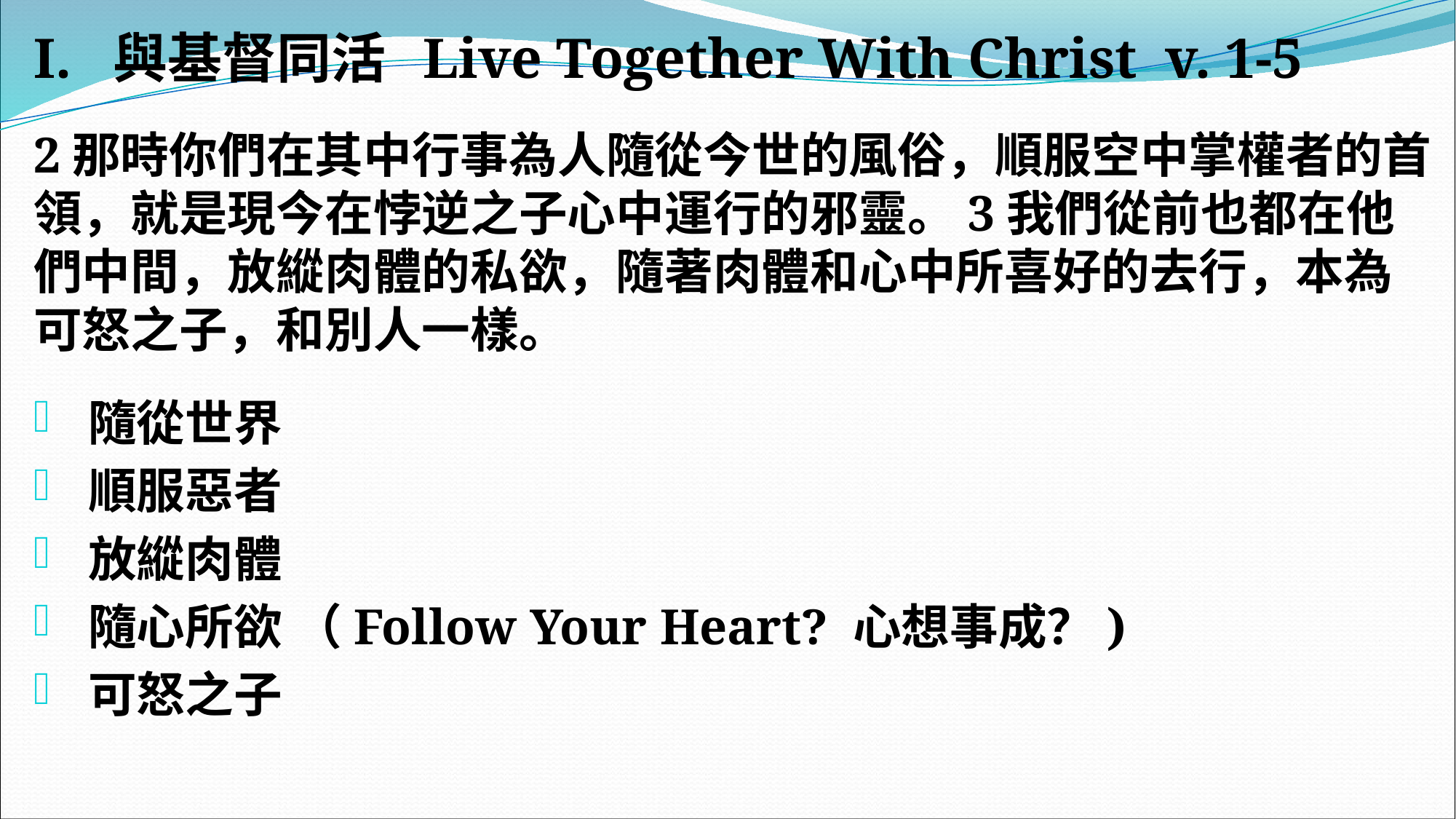

#
I.  與基督同活  Live Together With Christ  v. 1-5

2那時你們在其中行事為人隨從今世的風俗，順服空中掌權者的首領，就是現今在悖逆之子心中運行的邪靈。3我們從前也都在他們中間，放縱肉體的私欲，隨著肉體和心中所喜好的去行，本為可怒之子，和別人一樣。

隨從世界
順服惡者
放縱肉體
隨心所欲 （Follow Your Heart? 心想事成？)
可怒之子